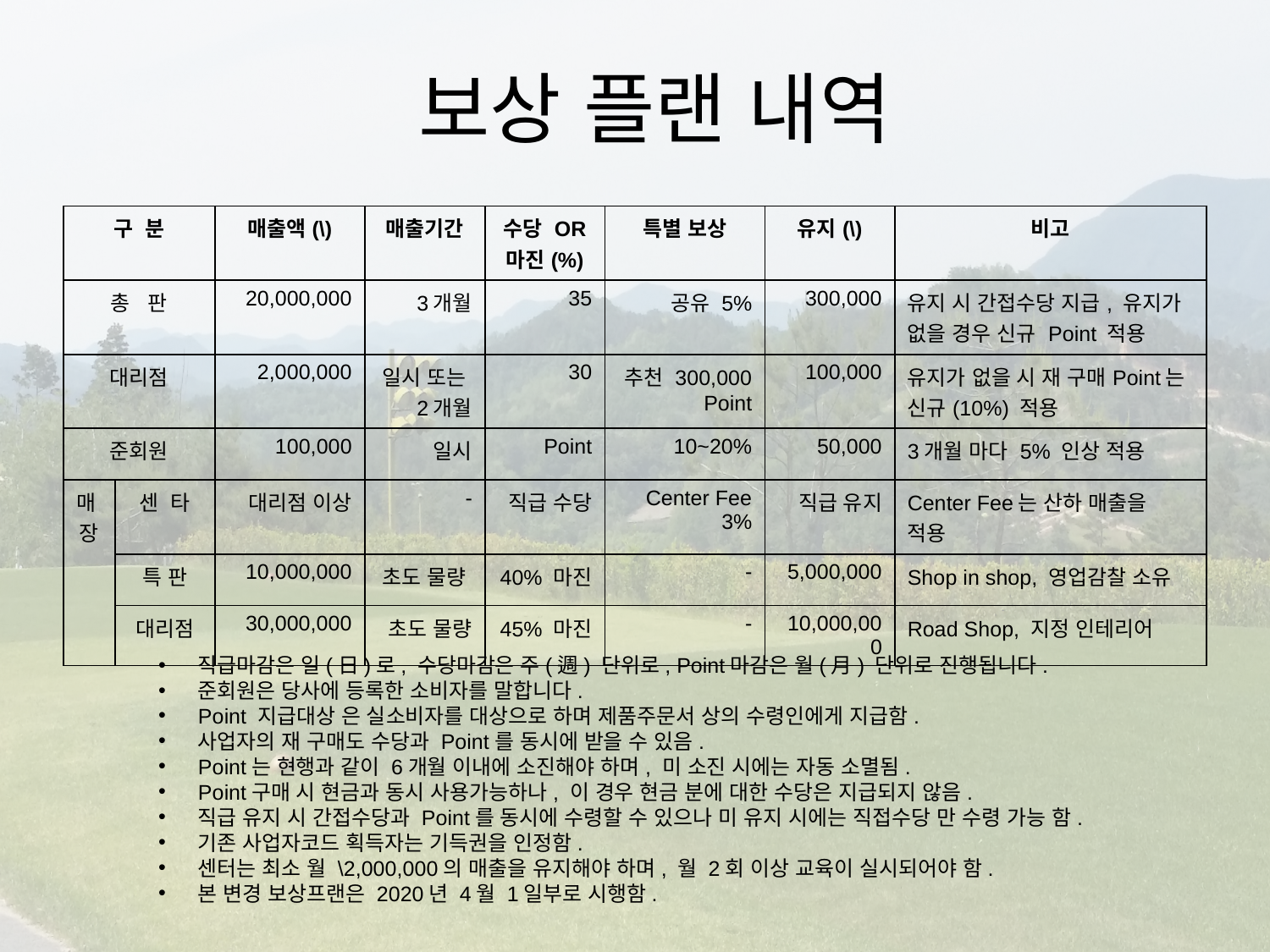

# 보상 플랜 내역
| 구 분 |  | 매출액(\) | 매출기간 | 수당 OR 마진(%) | 특별 보상 | 유지(\) | 비고 |
| --- | --- | --- | --- | --- | --- | --- | --- |
| 총 판 |  | 20,000,000 | 3개월 | 35 | 공유 5% | 300,000 | 유지 시 간접수당 지급, 유지가 없을 경우 신규 Point 적용 |
| 대리점 |  | 2,000,000 | 일시 또는 2개월 | 30 | 추천 300,000 Point | 100,000 | 유지가 없을 시 재 구매Point는 신규(10%) 적용 |
| 준회원 |  | 100,000 | 일시 | Point | 10~20% | 50,000 | 3개월 마다 5% 인상 적용 |
| 매 장 | 센 타 | 대리점 이상 | - | 직급 수당 | Center Fee 3% | 직급 유지 | Center Fee는 산하 매출을 적용 |
|  | 특 판 | 10,000,000 | 초도 물량 | 40% 마진 | - | 5,000,000 | Shop in shop, 영업감찰 소유 |
|  | 대리점 | 30,000,000 | 초도 물량 | 45% 마진 | - | 10,000,000 | Road Shop, 지정 인테리어 |
직급마감은 일(日)로, 수당마감은 주(週) 단위로, Point마감은 월(月) 단위로 진행됩니다.
준회원은 당사에 등록한 소비자를 말합니다.
Point 지급대상 은 실소비자를 대상으로 하며 제품주문서 상의 수령인에게 지급함.
사업자의 재 구매도 수당과 Point를 동시에 받을 수 있음.
Point는 현행과 같이 6개월 이내에 소진해야 하며, 미 소진 시에는 자동 소멸됨.
Point구매 시 현금과 동시 사용가능하나, 이 경우 현금 분에 대한 수당은 지급되지 않음.
직급 유지 시 간접수당과 Point를 동시에 수령할 수 있으나 미 유지 시에는 직접수당 만 수령 가능 함.
기존 사업자코드 획득자는 기득권을 인정함.
센터는 최소 월 \2,000,000의 매출을 유지해야 하며, 월 2회 이상 교육이 실시되어야 함.
본 변경 보상프랜은 2020년 4월 1일부로 시행함.